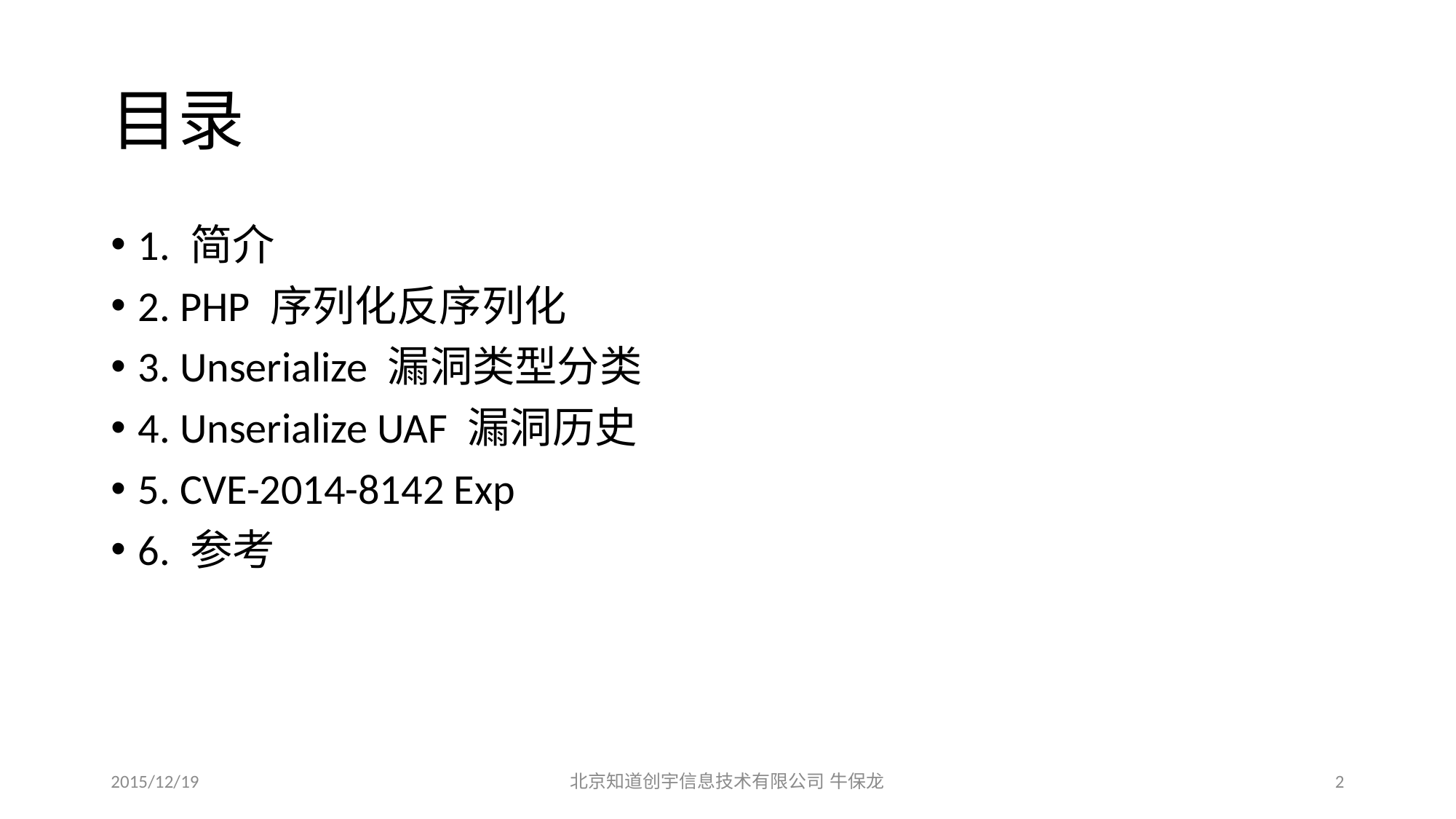

# 目录
1. 简介
2. PHP 序列化反序列化
3. Unserialize 漏洞类型分类
4. Unserialize UAF 漏洞历史
5. CVE-2014-8142 Exp
6. 参考

2015/12/19
北京知道创宇信息技术有限公司 牛保龙
2